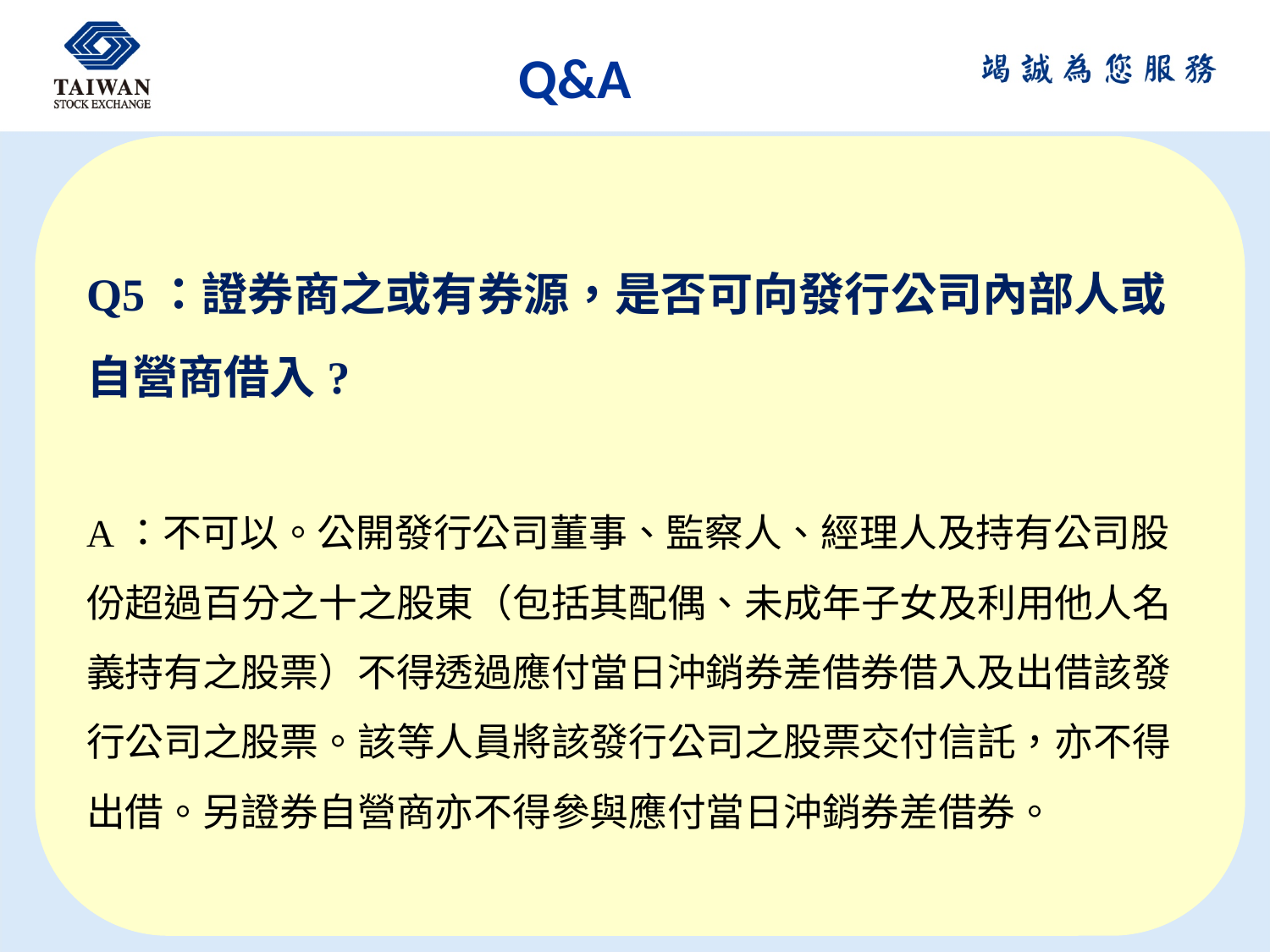

# Q&A
Q5：證券商之或有券源，是否可向發行公司內部人或自營商借入?

A：不可以。公開發行公司董事、監察人、經理人及持有公司股份超過百分之十之股東（包括其配偶、未成年子女及利用他人名義持有之股票）不得透過應付當日沖銷券差借券借入及出借該發行公司之股票。該等人員將該發行公司之股票交付信託，亦不得出借。另證券自營商亦不得參與應付當日沖銷券差借券。